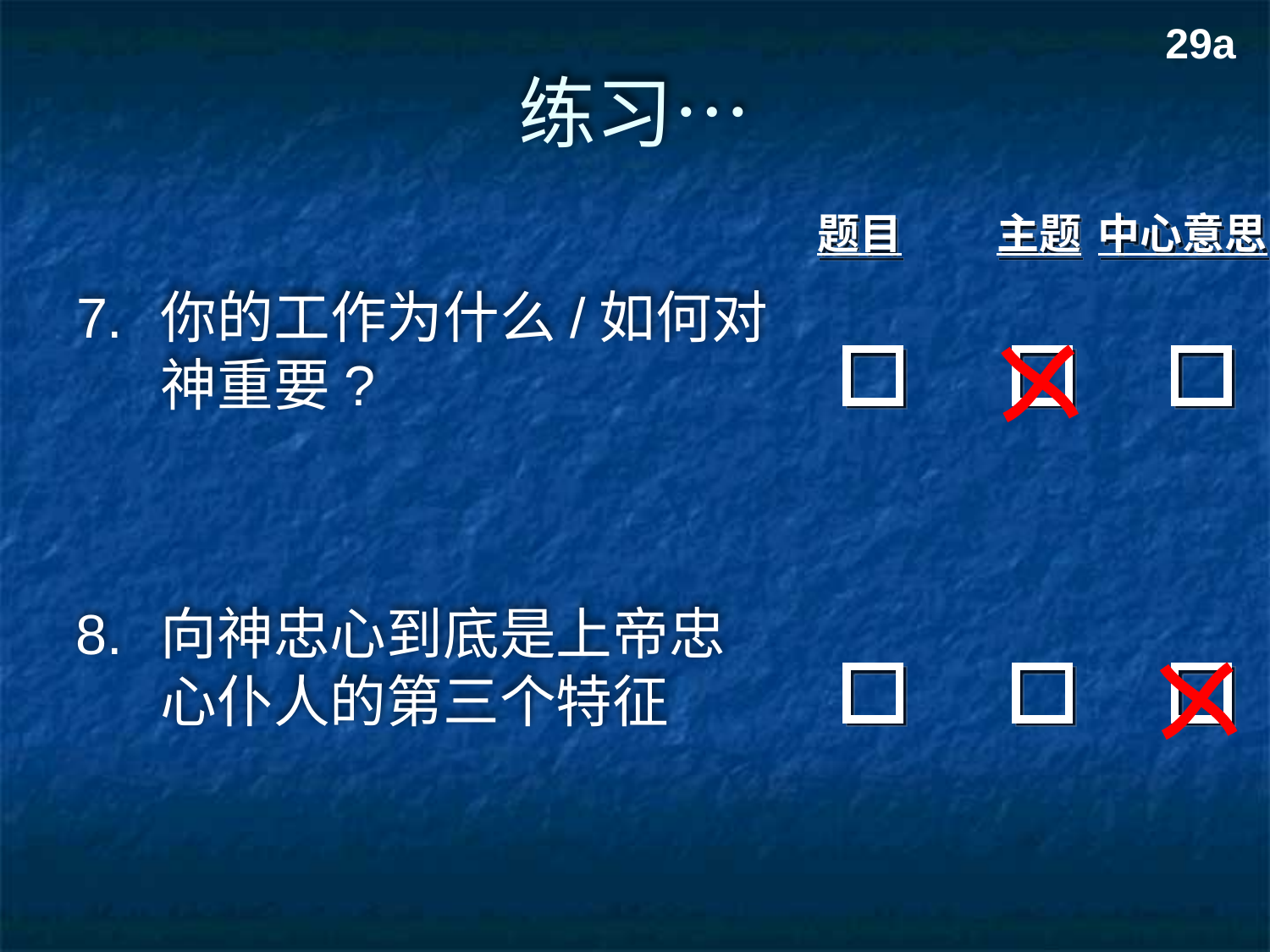

29a
# 练习…
题目

主题
中心意思
7.	你的工作为什么/如何对神重要?

8.	向神忠心到底是上帝忠心仆人的第三个特征